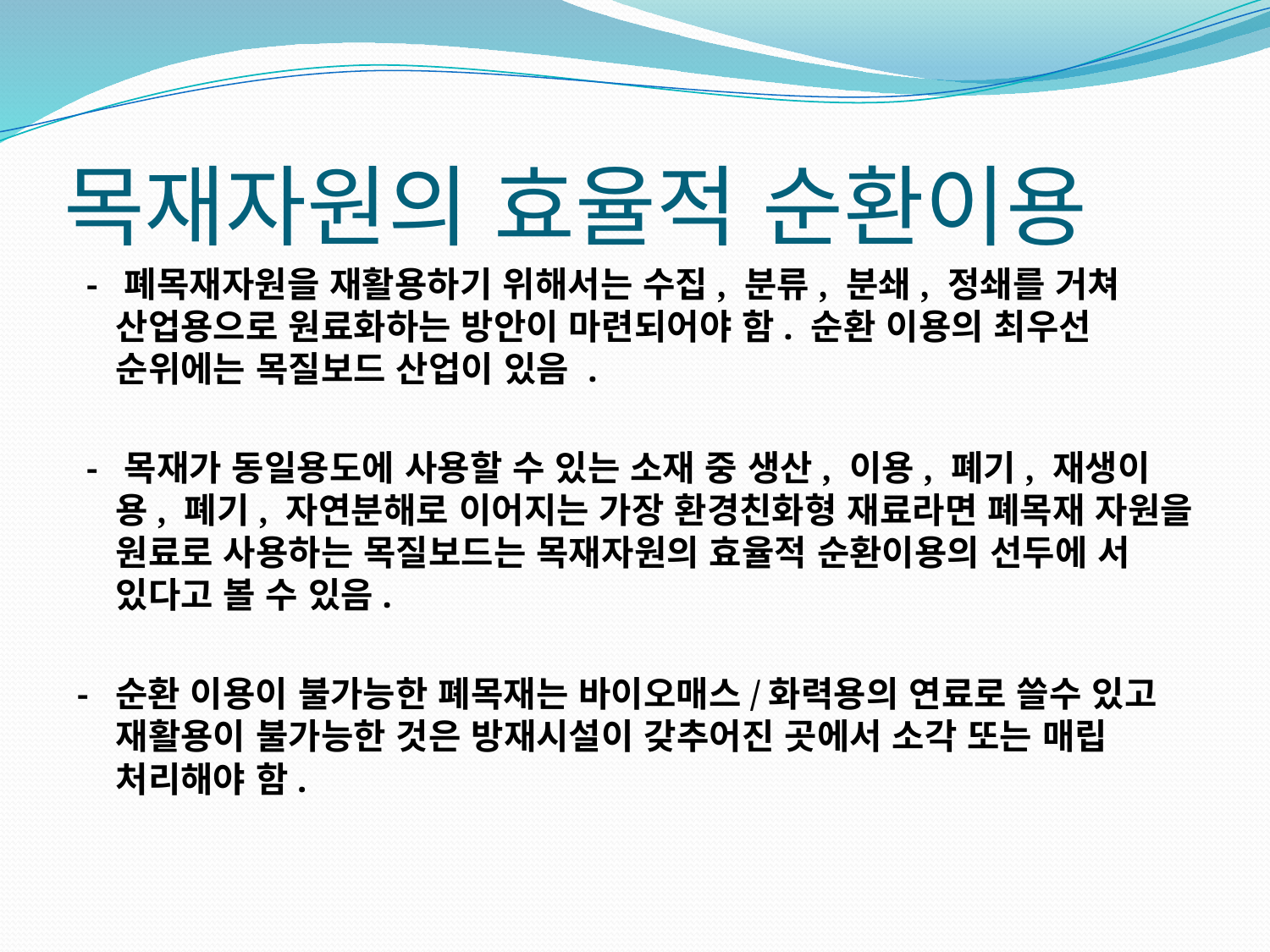

# 목재자원의 효율적 순환이용
 -  폐목재자원을 재활용하기 위해서는 수집, 분류, 분쇄, 정쇄를 거쳐 산업용으로 원료화하는 방안이 마련되어야 함. 순환 이용의 최우선 순위에는 목질보드 산업이 있음 .

 -  목재가 동일용도에 사용할 수 있는 소재 중 생산, 이용, 폐기, 재생이용, 폐기, 자연분해로 이어지는 가장 환경친화형 재료라면 폐목재 자원을 원료로 사용하는 목질보드는 목재자원의 효율적 순환이용의 선두에 서 있다고 볼 수 있음.

-  순환 이용이 불가능한 폐목재는 바이오매스/화력용의 연료로 쓸수 있고 재활용이 불가능한 것은 방재시설이 갖추어진 곳에서 소각 또는 매립 처리해야 함.